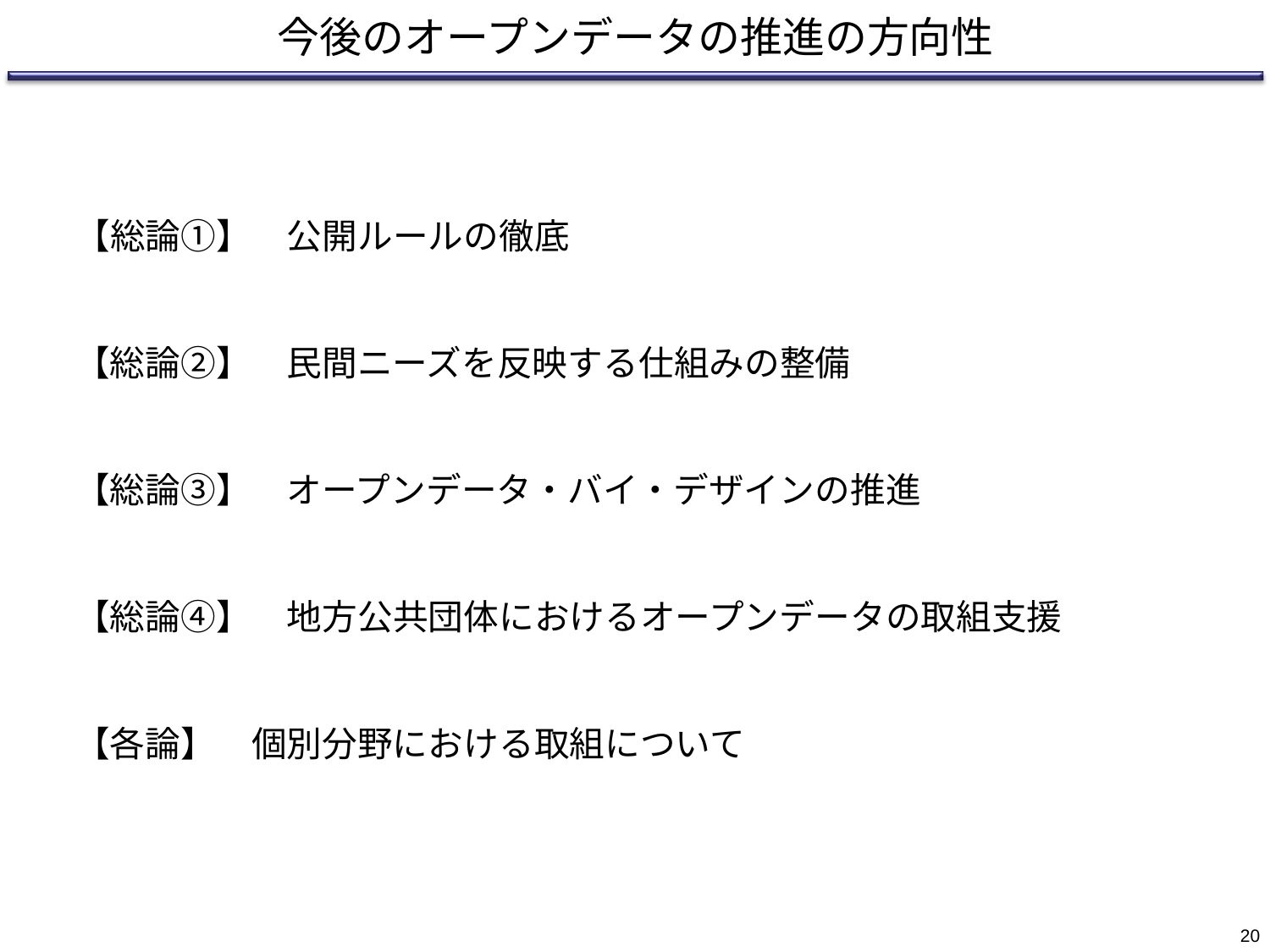

# 今後のオープンデータの推進の方向性
【総論①】　公開ルールの徹底

【総論②】　民間ニーズを反映する仕組みの整備

【総論③】　オープンデータ・バイ・デザインの推進

【総論④】　地方公共団体におけるオープンデータの取組支援

【各論】　個別分野における取組について

20